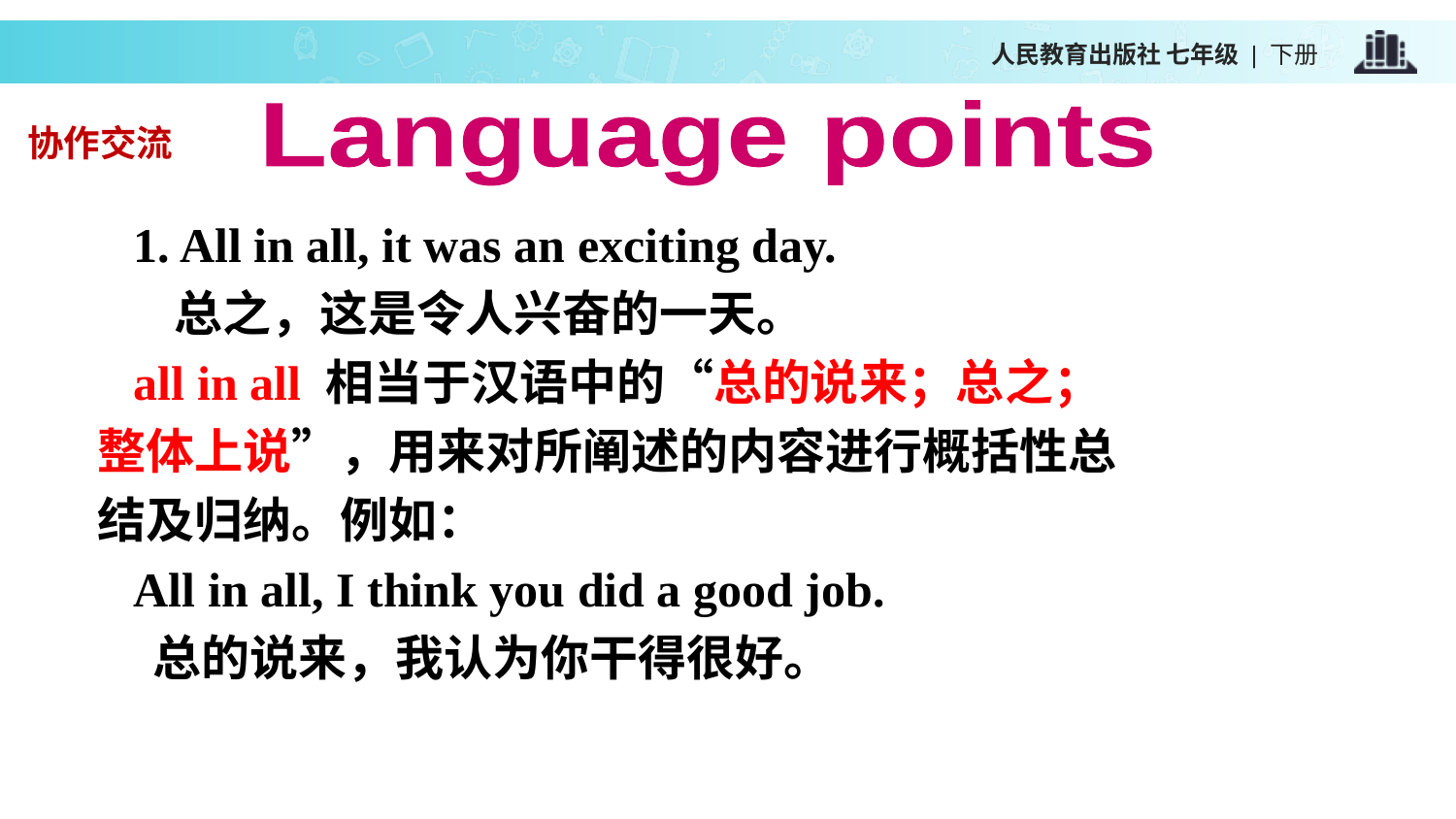

Language points
协作交流
   1. All in all, it was an exciting day.
      总之，这是令人兴奋的一天。
   all in all 相当于汉语中的“总的说来；总之；
整体上说”，用来对所阐述的内容进行概括性总
结及归纳。例如：
   All in all, I think you did a good job.
    总的说来，我认为你干得很好。